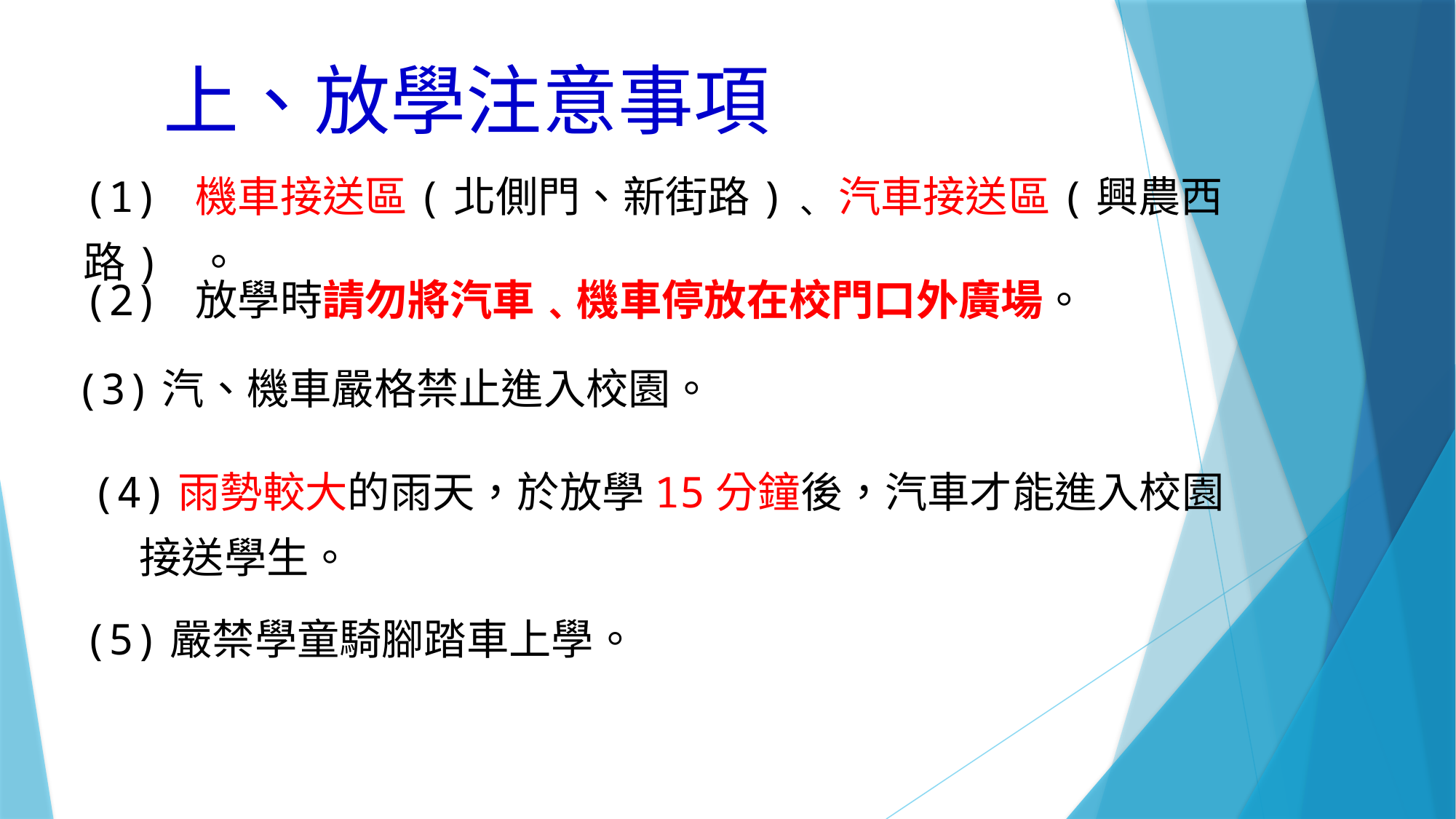

上、放學注意事項
(1) 機車接送區(北側門、新街路)﹑汽車接送區(興農西路) 。
(2) 放學時請勿將汽車﹑機車停放在校門口外廣場。
(3)汽、機車嚴格禁止進入校園。
(4)雨勢較大的雨天，於放學15分鐘後，汽車才能進入校園
    接送學生。
(5)嚴禁學童騎腳踏車上學。